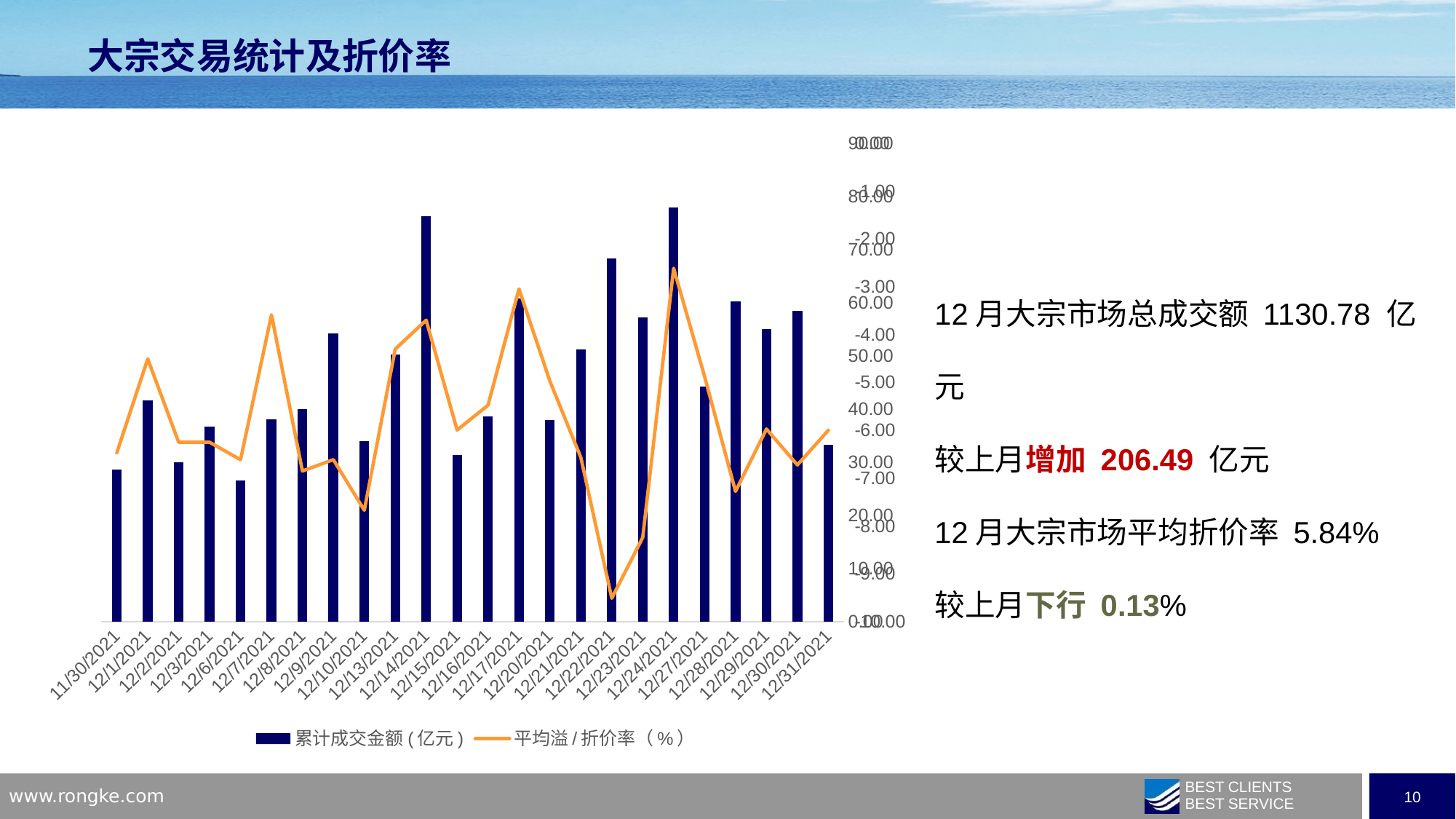

大宗交易统计及折价率

### Chart

| Category | 累计成交金额(亿元) | 平均溢/折价率（%） |
|---|---|---|
| 44561 | 33.232296999999996 | -5.997342188250155 |
| 44560 | 58.412459999999996 | -6.723531632921288 |
| 44559 | 55.080516 | -5.971522935182031 |
| 44558 | 60.203289 | -7.274838798537387 |
| 44557 | 44.259768 | -4.874247188636598 |
| 44554 | 77.877275 | -2.611442787129314 |
| 44553 | 57.241486 | -8.241358999295572 |
| 44552 | 68.334191 | -9.509079562086903 |
| 44551 | 51.233481 | -6.564936360202527 |
| 44550 | 37.979434000000005 | -4.970464865696914 |
| 44547 | 60.745720999999996 | -3.045162965710012 |
| 44546 | 38.562208 | -5.474462468164585 |
| 44545 | 31.386967 | -5.993085247478903 |
| 44544 | 76.240501 | -3.69601752448861 |
| 44543 | 50.246735 | -4.300983478571124 |
| 44540 | 34.013017 | -7.670577757125155 |
| 44539 | 54.201756 | -6.61206363681926 |
| 44538 | 40.001976 | -6.850462584697153 |
| 44537 | 38.113099 | -3.585054650936002 |
| 44536 | 26.590106 | -6.614073719074248 |
| 44533 | 36.715897999999996 | -6.249252422600446 |
| 44532 | 29.949421 | -6.247654947004514 |
| 44531 | 41.594645 | -4.505081598248045 |
| 44530 | 28.561608000000003 | -6.470350153691326 |
12月大宗市场总成交额 1130.78 亿元
较上月增加 206.49 亿元
12月大宗市场平均折价率 5.84%
较上月下行 0.13%